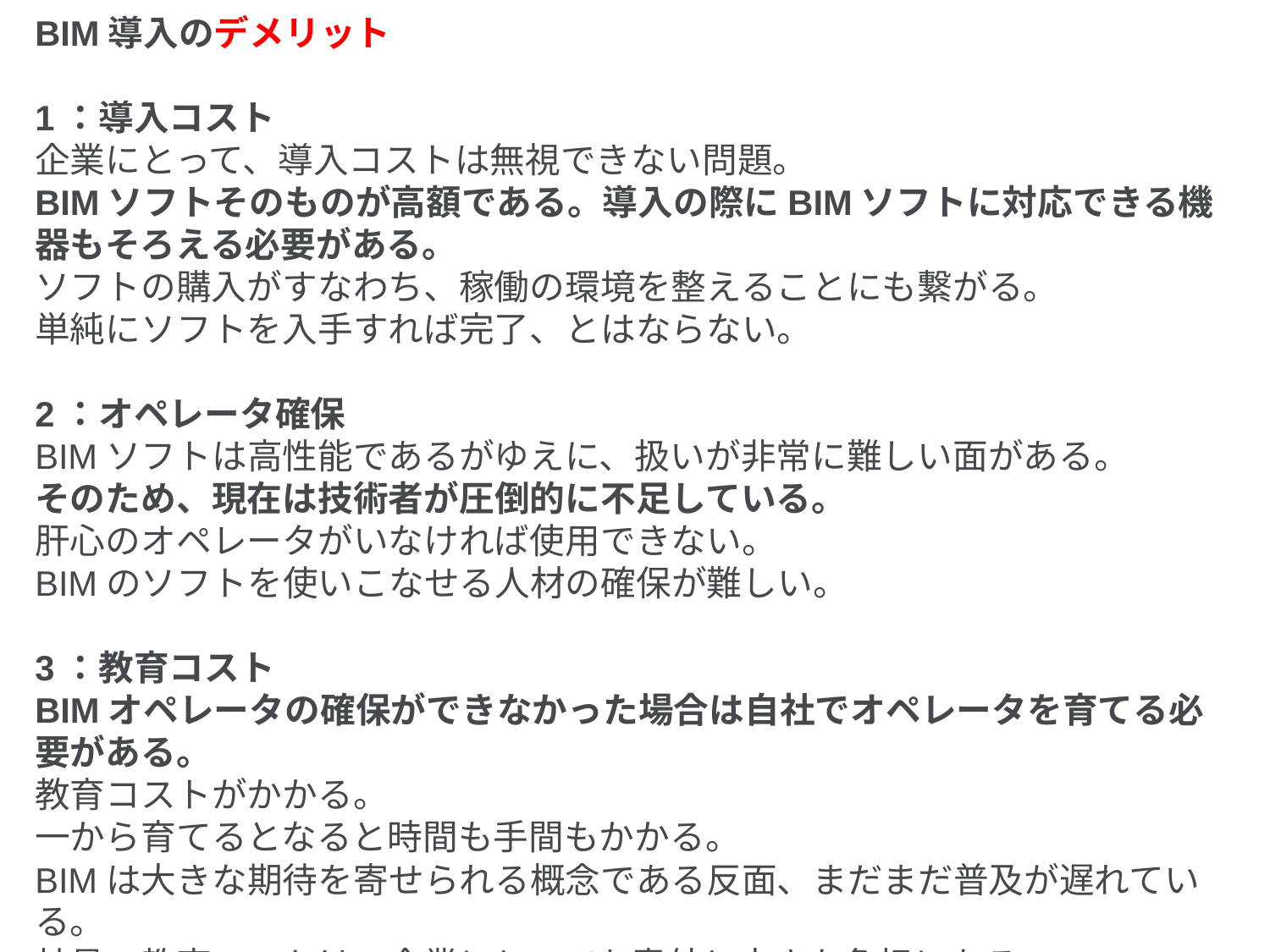

BIM導入のデメリット

1：導入コスト
企業にとって、導入コストは無視できない問題。
BIMソフトそのものが高額である。導入の際にBIMソフトに対応できる機器もそろえる必要がある。
ソフトの購入がすなわち、稼働の環境を整えることにも繋がる。
単純にソフトを入手すれば完了、とはならない。

2：オペレータ確保
BIMソフトは高性能であるがゆえに、扱いが非常に難しい面がある。
そのため、現在は技術者が圧倒的に不足している。
肝心のオペレータがいなければ使用できない。
BIMのソフトを使いこなせる人材の確保が難しい。

3：教育コスト
BIMオペレータの確保ができなかった場合は自社でオペレータを育てる必要がある。
教育コストがかかる。
一から育てるとなると時間も手間もかかる。
BIMは大きな期待を寄せられる概念である反面、まだまだ普及が遅れている。
社員の教育コストは、企業にとっても意外と大きな負担になる。